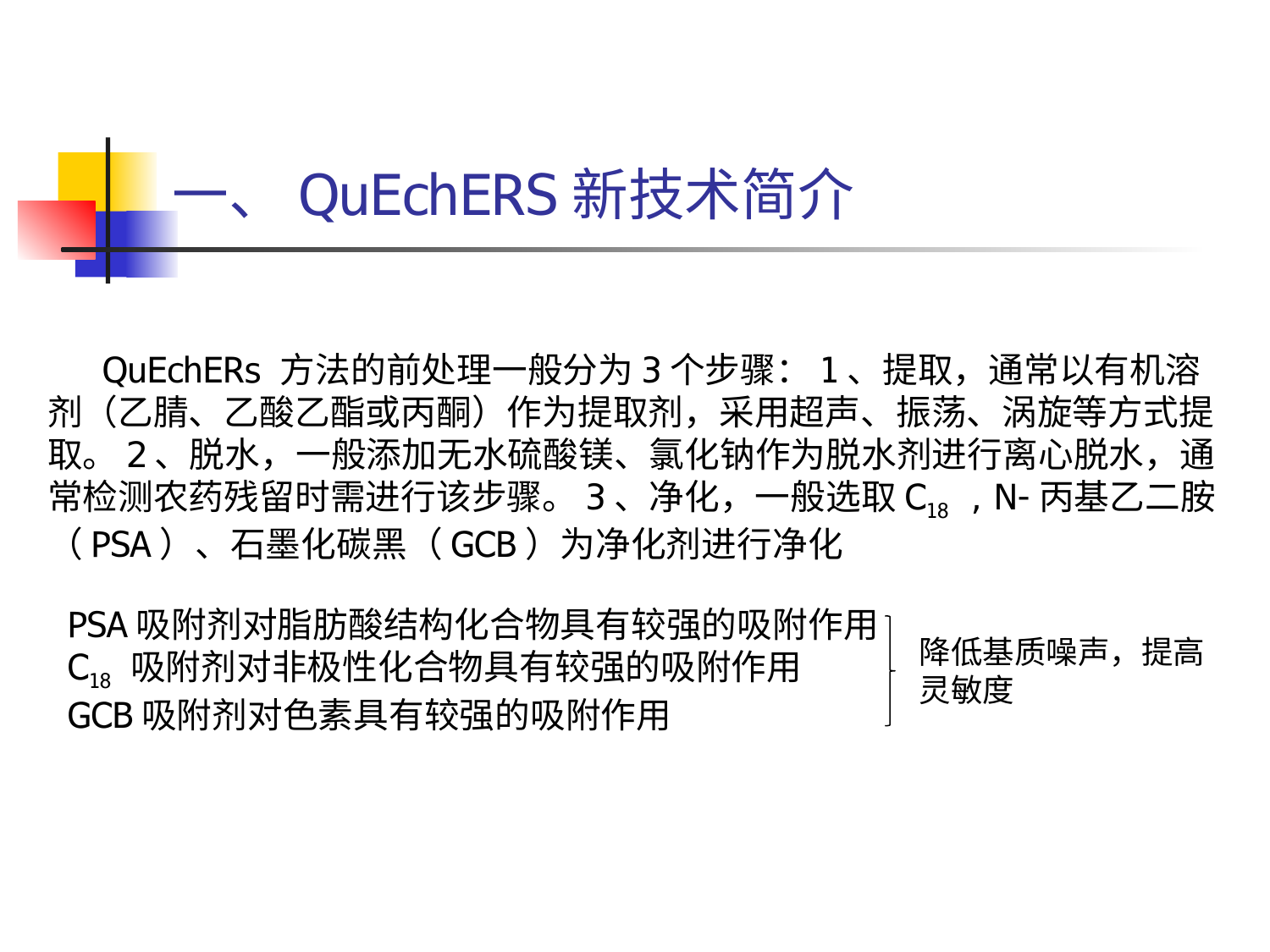

# 一、QuEchERS新技术简介
     QuEchERs 方法的前处理一般分为3个步骤：1、提取，通常以有机溶剂（乙腈、乙酸乙酯或丙酮）作为提取剂，采用超声、振荡、涡旋等方式提取。2、脱水，一般添加无水硫酸镁、氯化钠作为脱水剂进行离心脱水，通常检测农药残留时需进行该步骤。3、净化，一般选取C18   , N-丙基乙二胺（PSA）、石墨化碳黑（GCB）为净化剂进行净化
     PSA吸附剂对脂肪酸结构化合物具有较强的吸附作用
     C18 吸附剂对非极性化合物具有较强的吸附作用
     GCB吸附剂对色素具有较强的吸附作用

降低基质噪声，提高
灵敏度